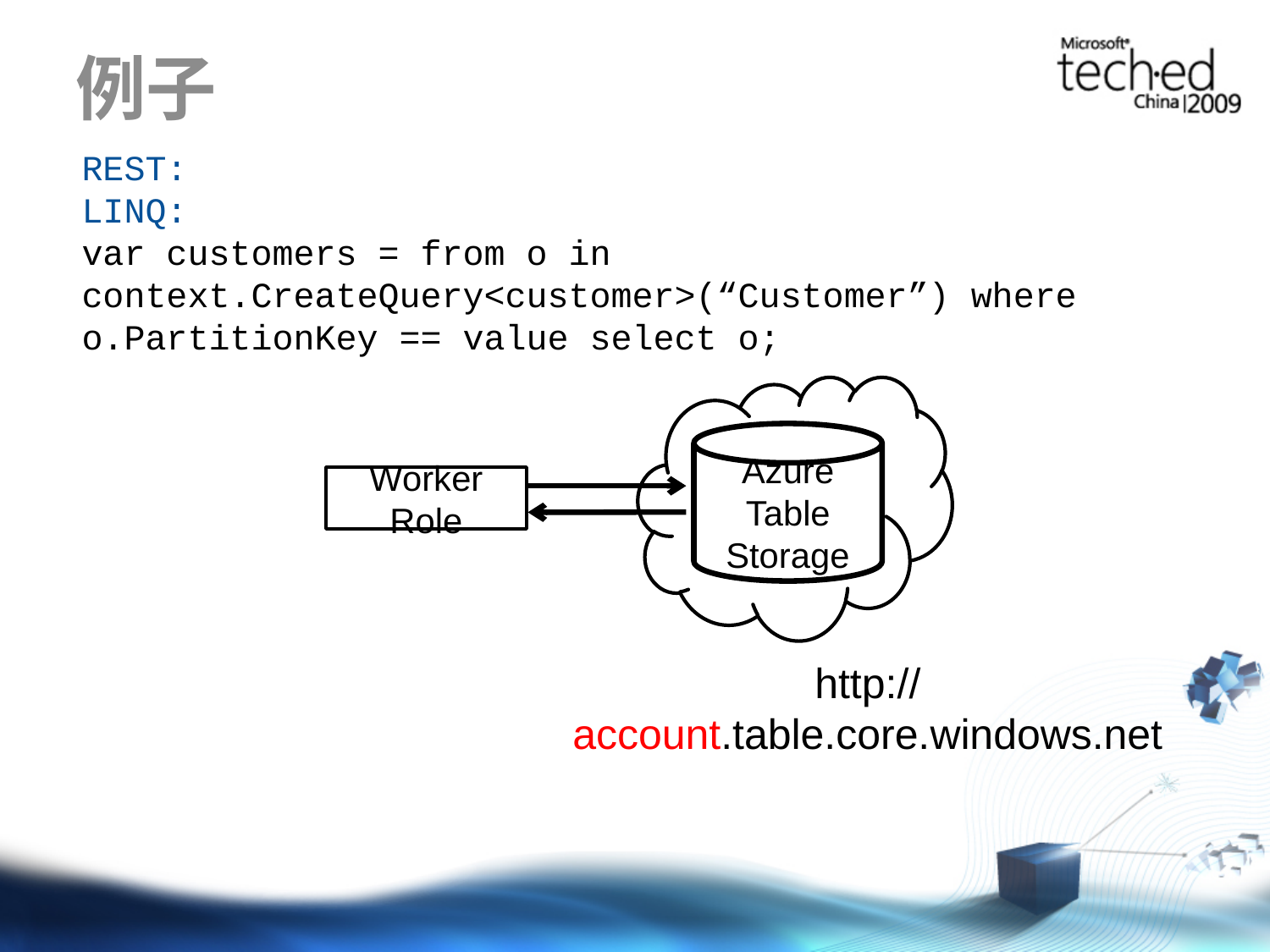

# 例子
REST:
LINQ:
var customers = from o in context.CreateQuery<customer>(“Customer”) where o.PartitionKey == value select o;

Azure
Table Storage
Worker Role
http://account.table.core.windows.net